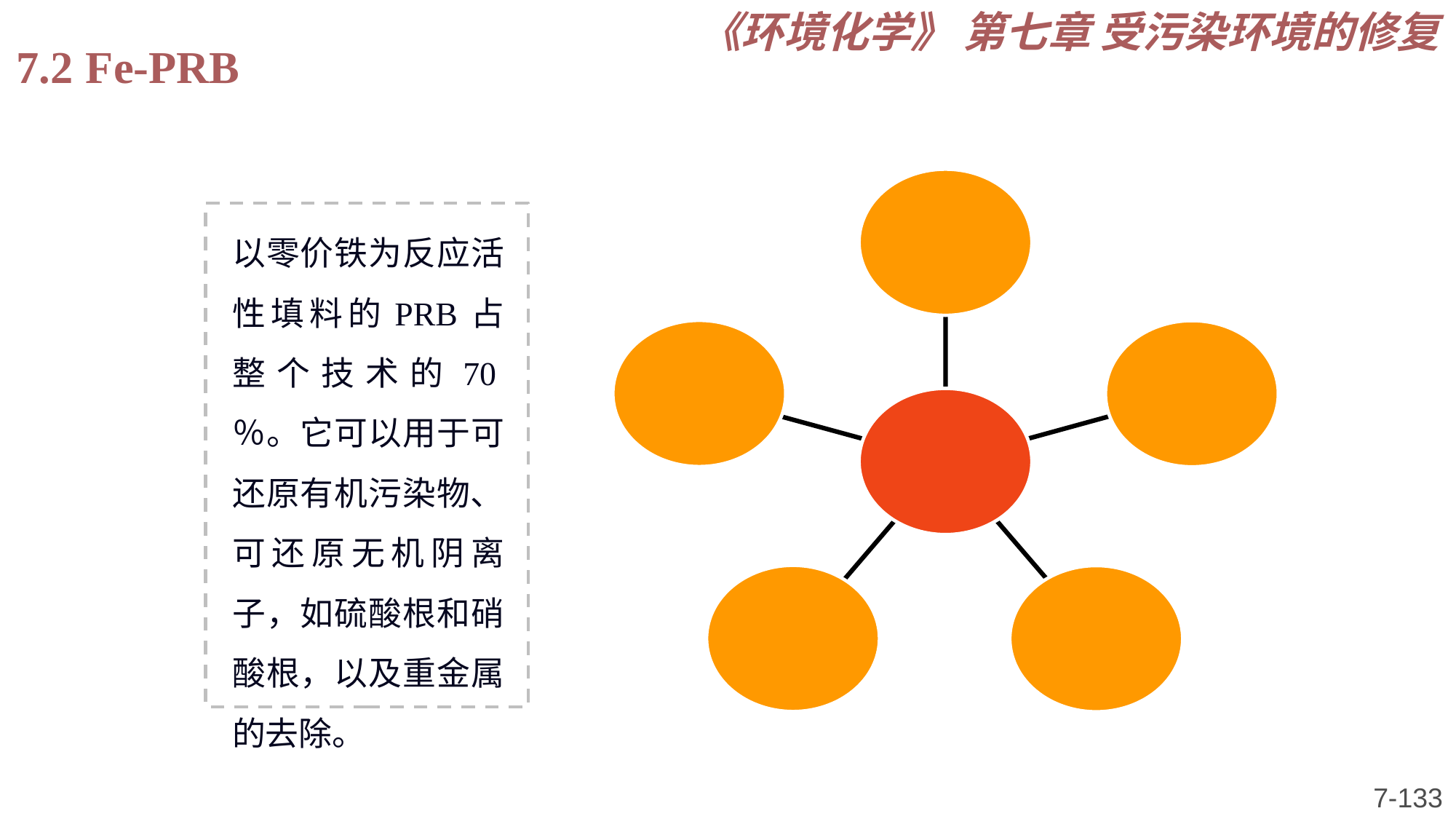

《环境化学》 第七章 受污染环境的修复
7.2 Fe-PRB

还原降解

表面配合
还原沉淀
（沉积）
反应机理

共沉淀
吸附

以零价铁为反应活性填料的PRB占整个技术的70％。它可以用于可还原有机污染物、可还原无机阴离子，如硫酸根和硝酸根，以及重金属的去除。
7-133